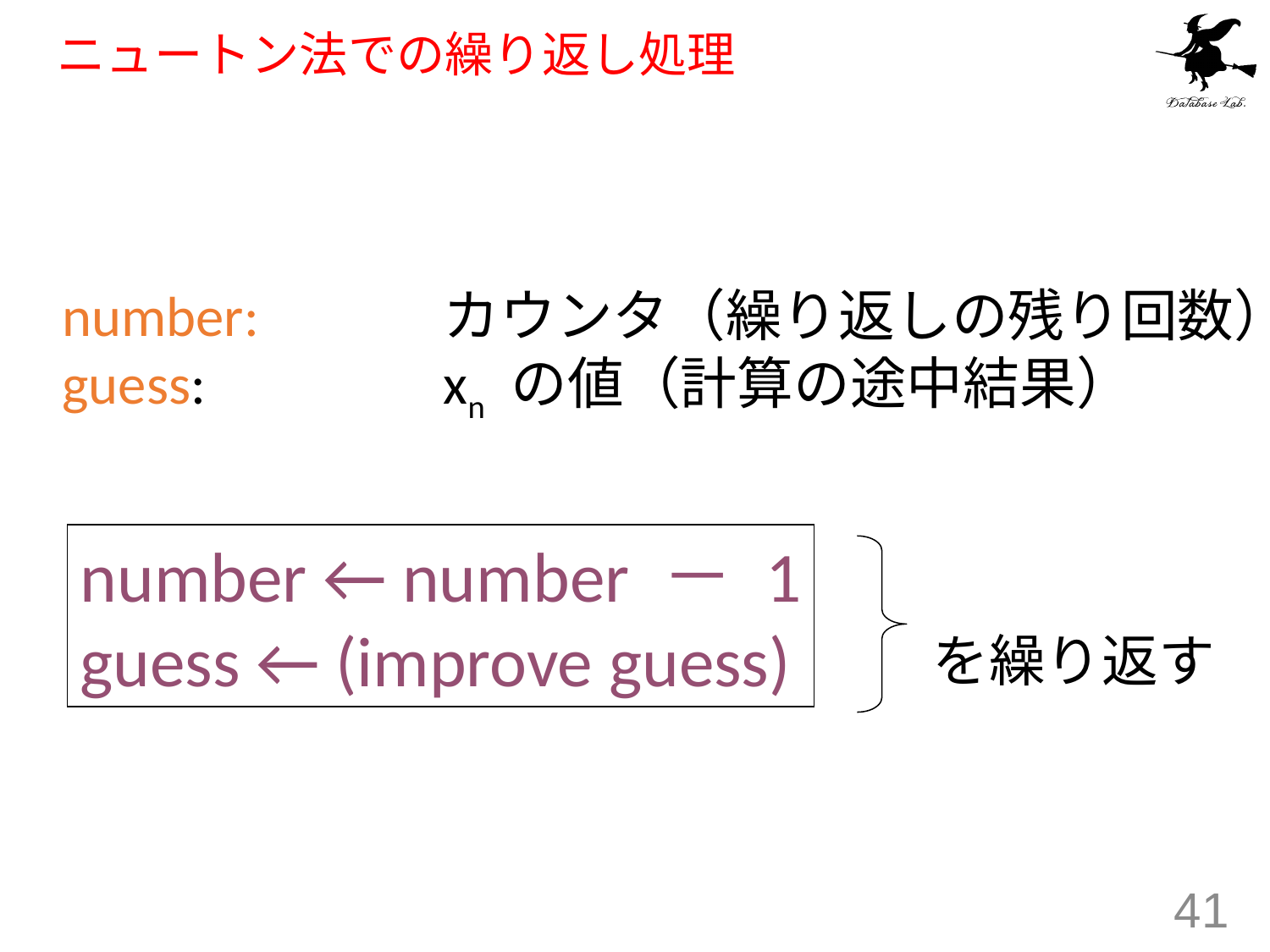

# ニュートン法での繰り返し処理

number: 		カウンタ（繰り返しの残り回数）
guess:		xn の値（計算の途中結果）
number ← number － 1
guess ← (improve guess)

を繰り返す

41